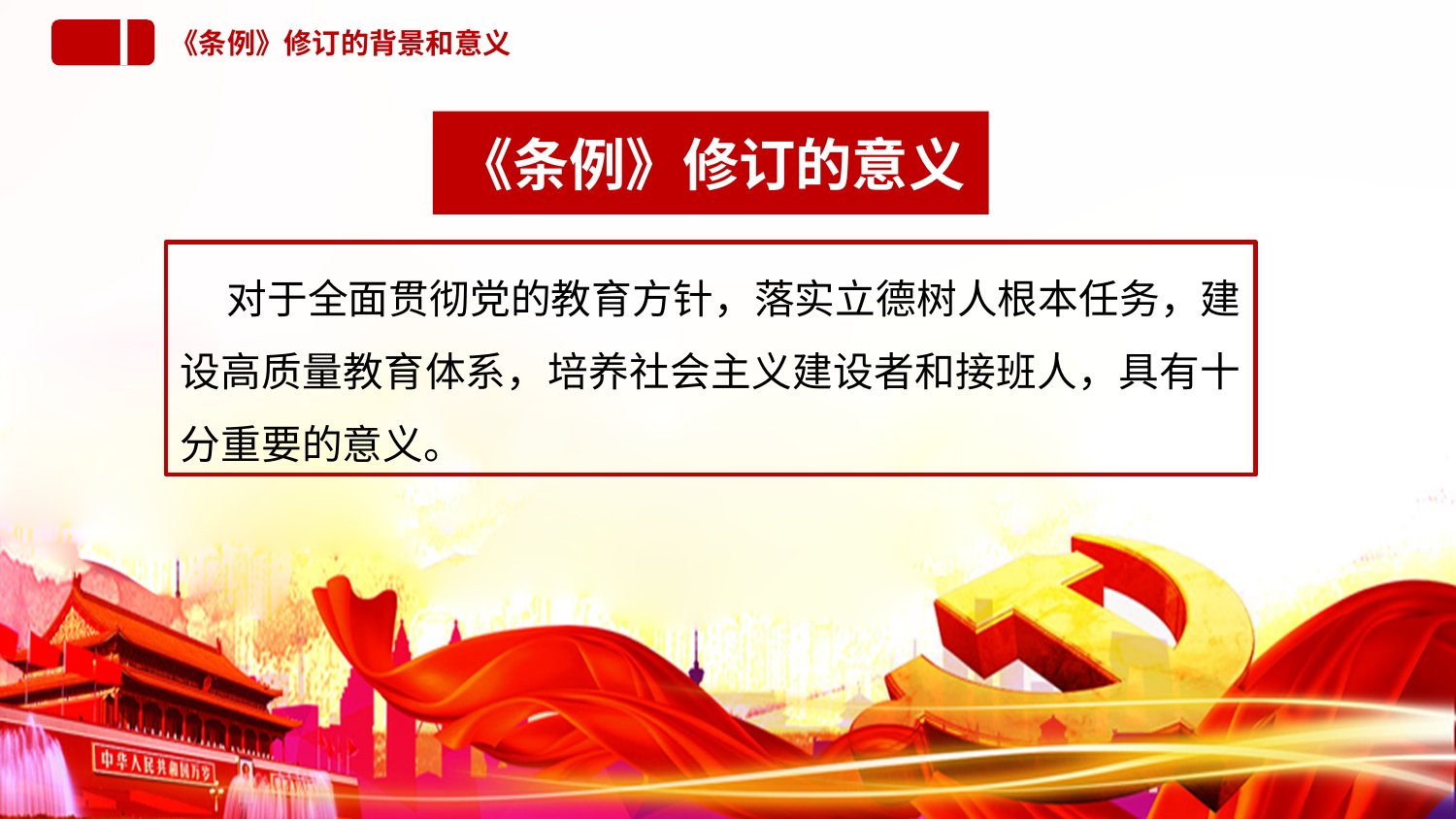

《条例》修订的背景和意义

《条例》修订的意义
    对于全面贯彻党的教育方针，落实立德树人根本任务，建设高质量教育体系，培养社会主义建设者和接班人，具有十分重要的意义。